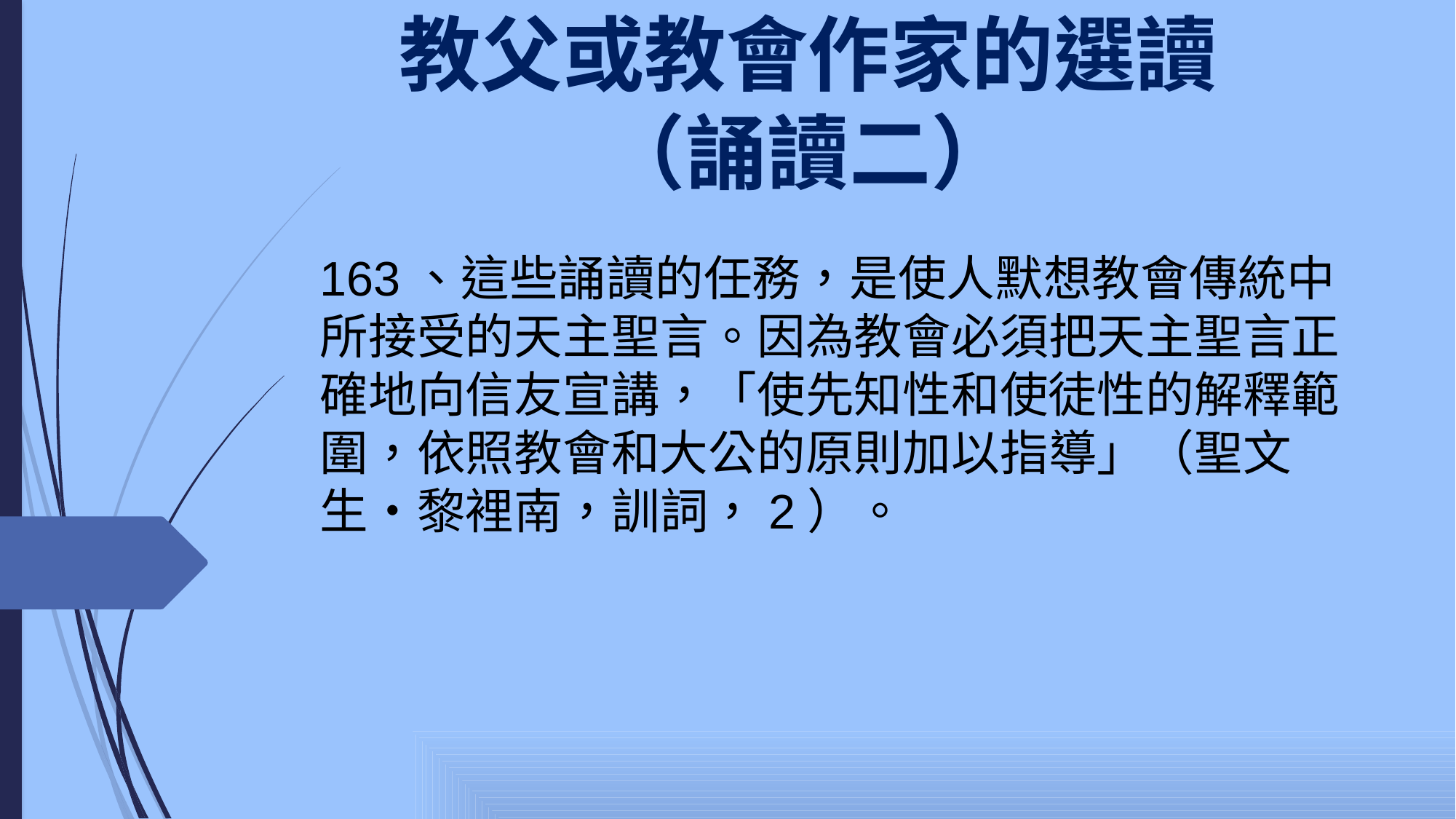

# 教父或教會作家的選讀 （誦讀二）
163、這些誦讀的任務，是使人默想教會傳統中所接受的天主聖言。因為教會必須把天主聖言正確地向信友宣講，「使先知性和使徒性的解釋範圍，依照教會和大公的原則加以指導」（聖文生•黎裡南，訓詞，2）。